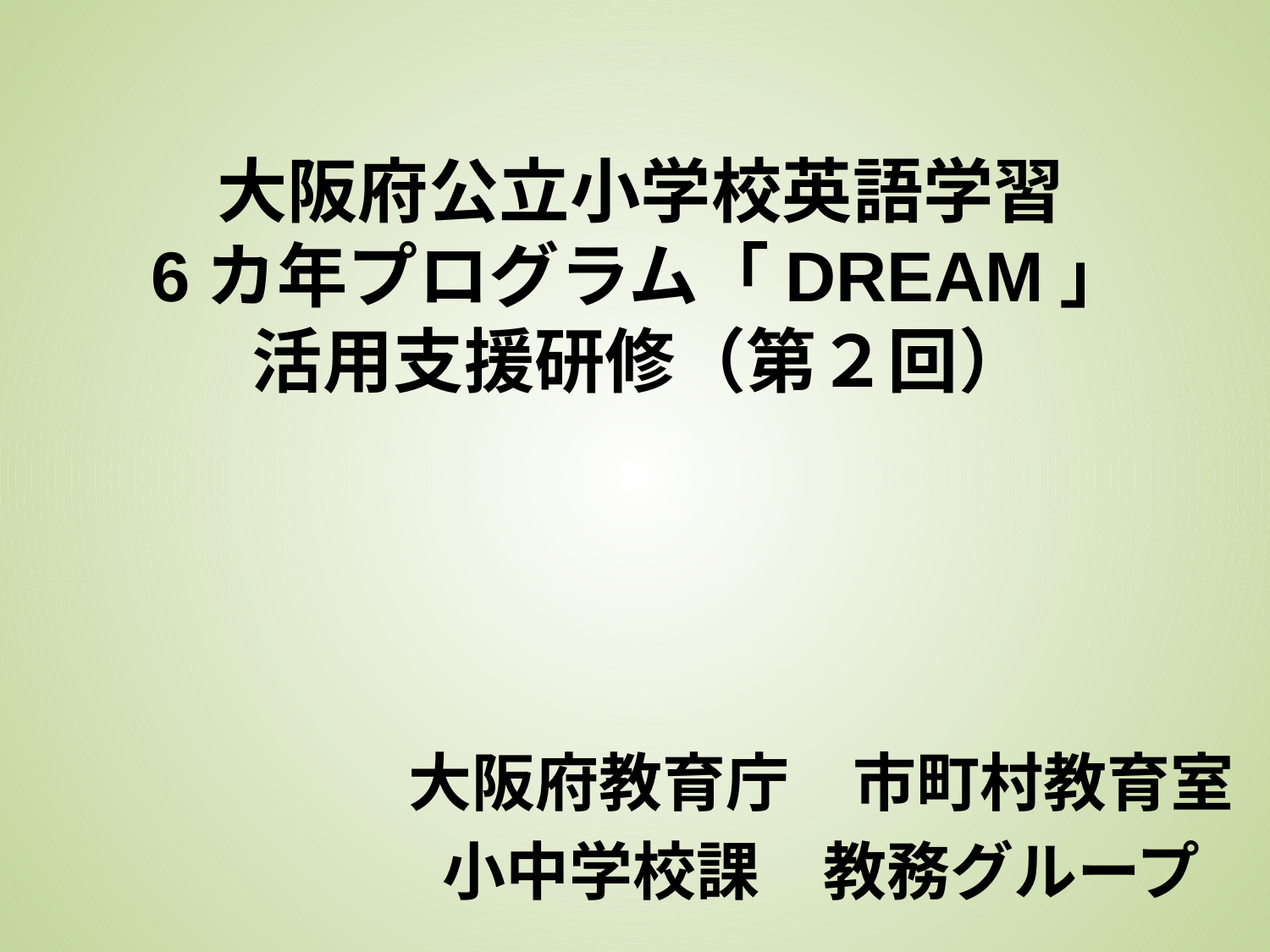

# 大阪府公立小学校英語学習 6カ年プログラム「DREAM」 活用支援研修（第２回）
大阪府教育庁　市町村教育室
小中学校課　教務グループ